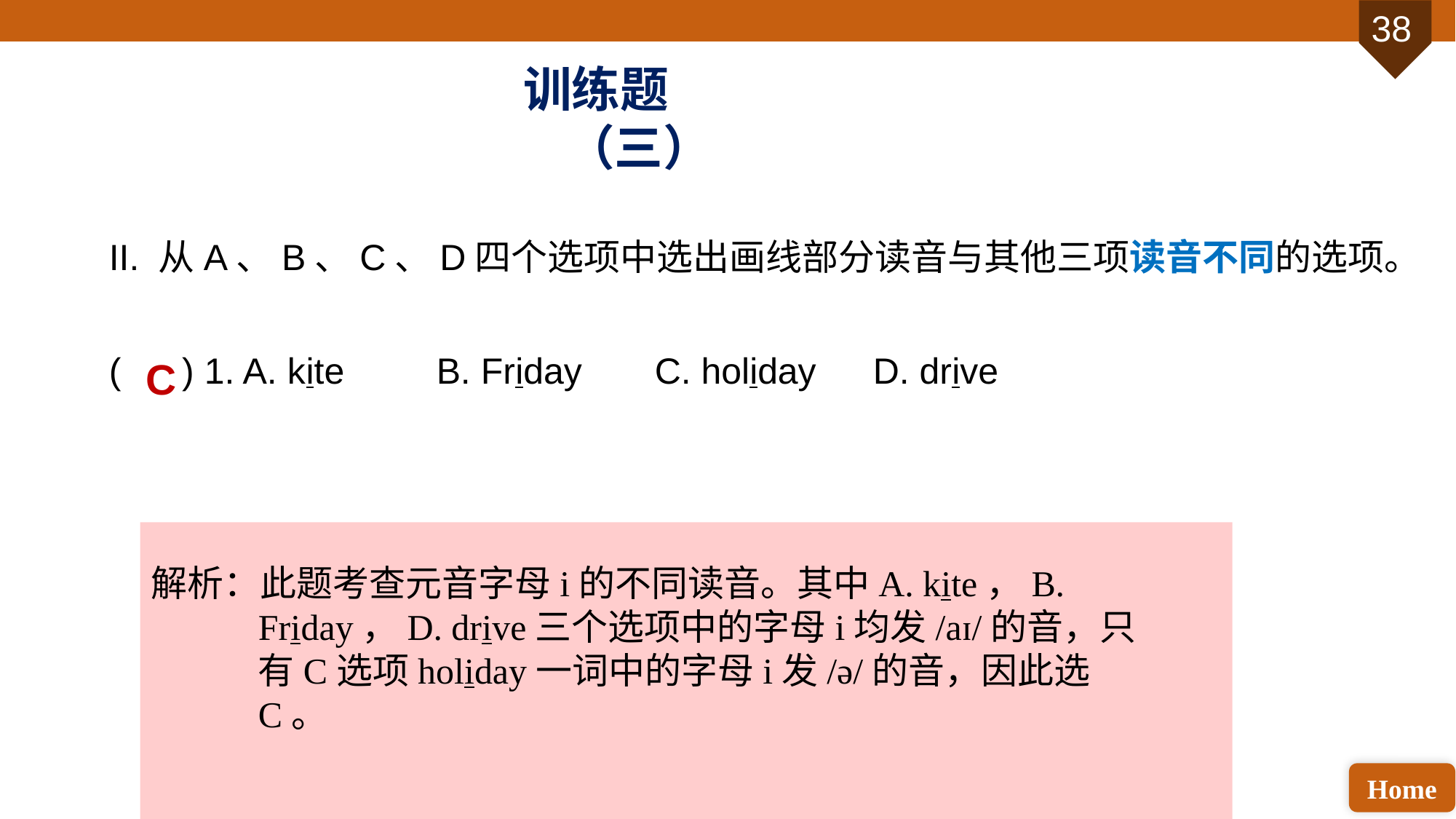

训练题（三）
II. 从A、B、C、D四个选项中选出画线部分读音与其他三项读音不同的选项。

(      ) 1. A. kite 	B. Friday 	C. holiday 	D. drive
C

解析：此题考查元音字母i的不同读音。其中A. kite，B. Friday，D. drive三个选项中的字母i均发/aɪ/的音，只有C选项holiday一词中的字母i发/ə/的音，因此选C。